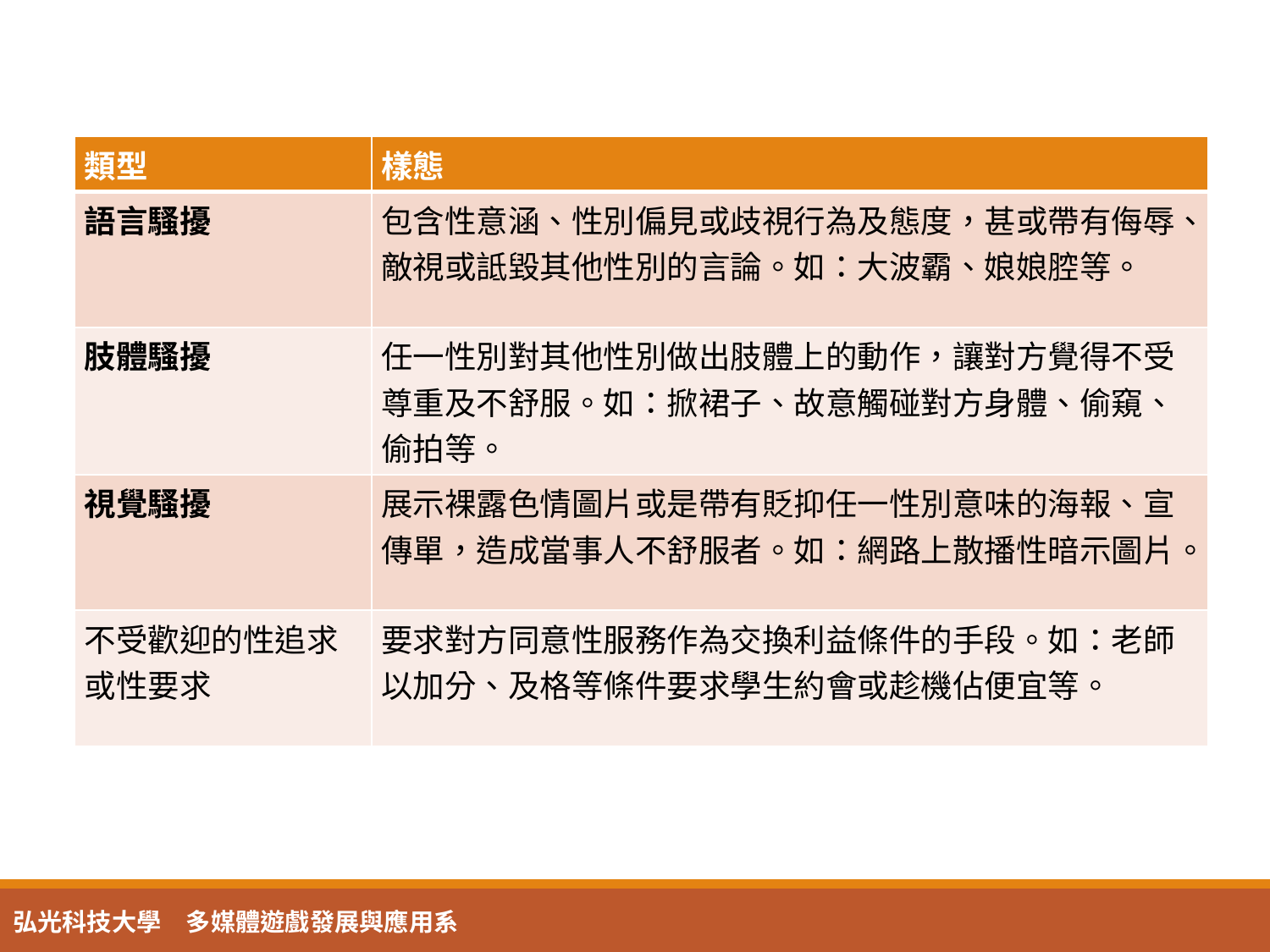

| 類型 | 樣態 |
| --- | --- |
| 語言騷擾 | 包含性意涵、性別偏見或歧視行為及態度，甚或帶有侮辱、敵視或詆毀其他性別的言論。如：大波霸、娘娘腔等。 |
| 肢體騷擾 | 任一性別對其他性別做出肢體上的動作，讓對方覺得不受尊重及不舒服。如：掀裙子、故意觸碰對方身體、偷窺、偷拍等。 |
| 視覺騷擾 | 展示裸露色情圖片或是帶有貶抑任一性別意味的海報、宣傳單，造成當事人不舒服者。如：網路上散播性暗示圖片。 |
| 不受歡迎的性追求或性要求 | 要求對方同意性服務作為交換利益條件的手段。如：老師以加分、及格等條件要求學生約會或趁機佔便宜等。 |